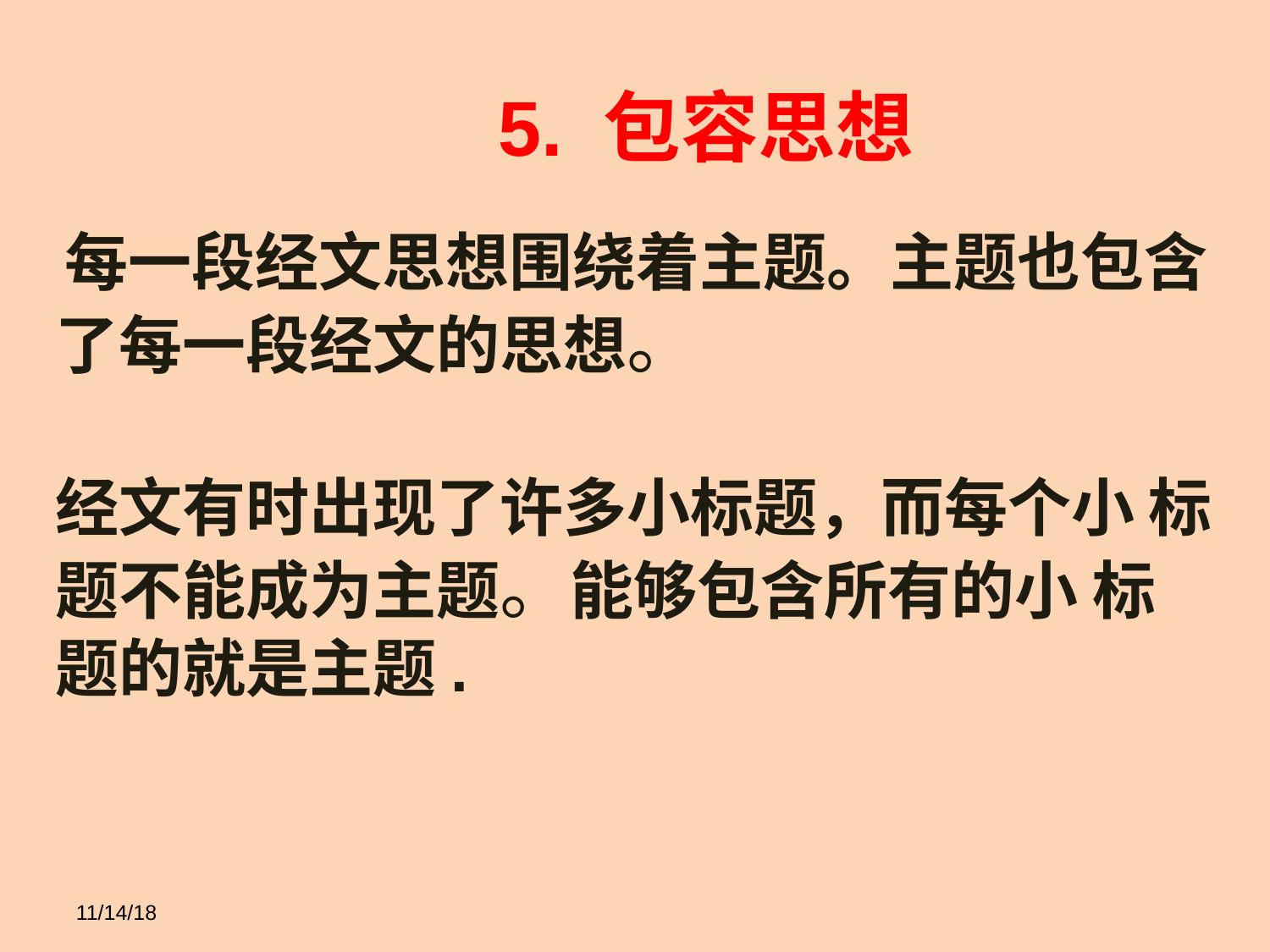

5. 包容思想
 每一段经文思想围绕着主题。主题也包含了每一段经文的思想。
经文有时出现了许多小标题，而每个小 标题不能成为主题。能够包含所有的小 标题的就是主题.
11/14/18